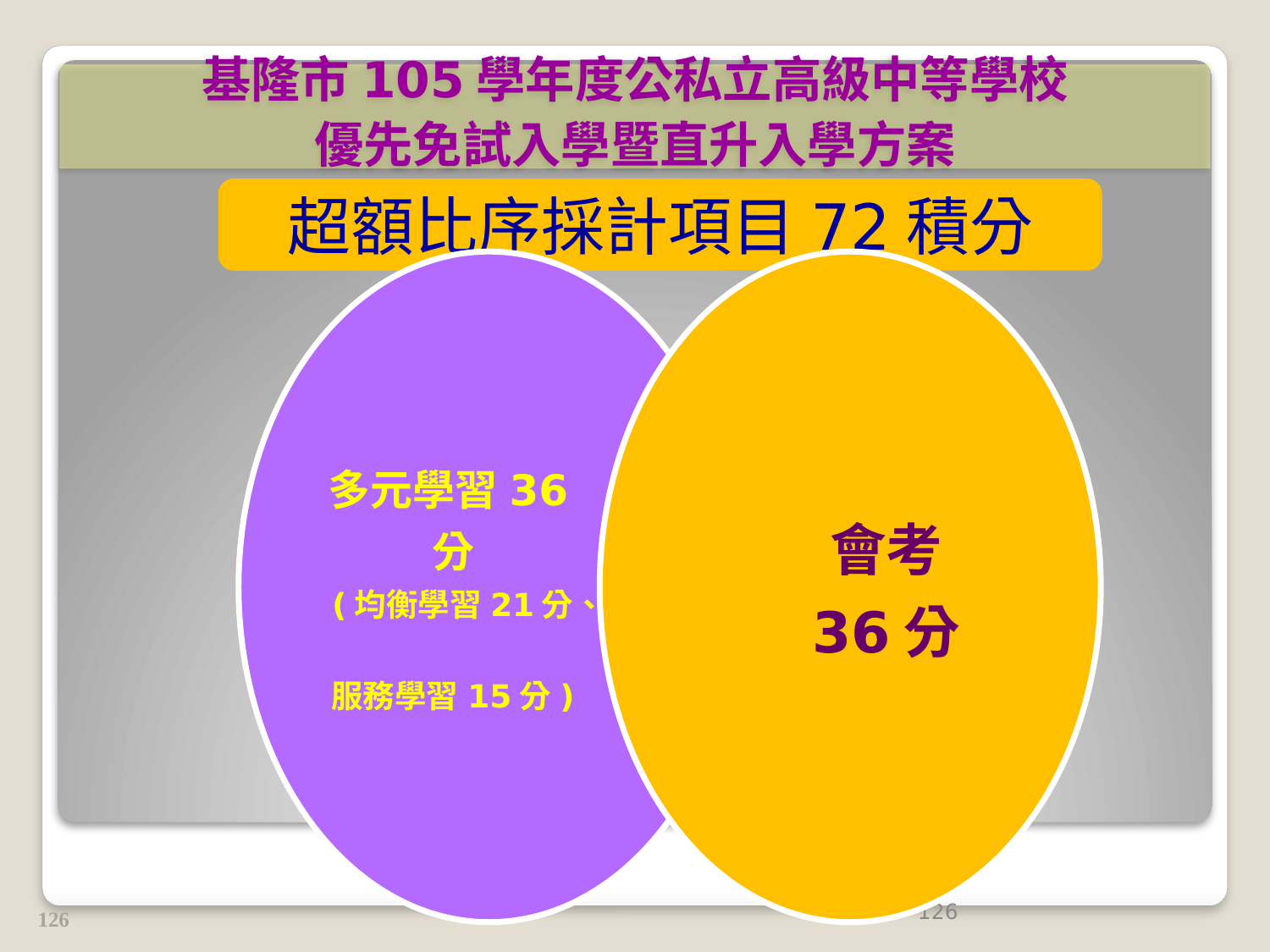

基隆市105學年度公私立高級中等學校
優先免試入學暨直升入學方案
超額比序採計項目72積分
多元學習36分
會考
36分
126
126